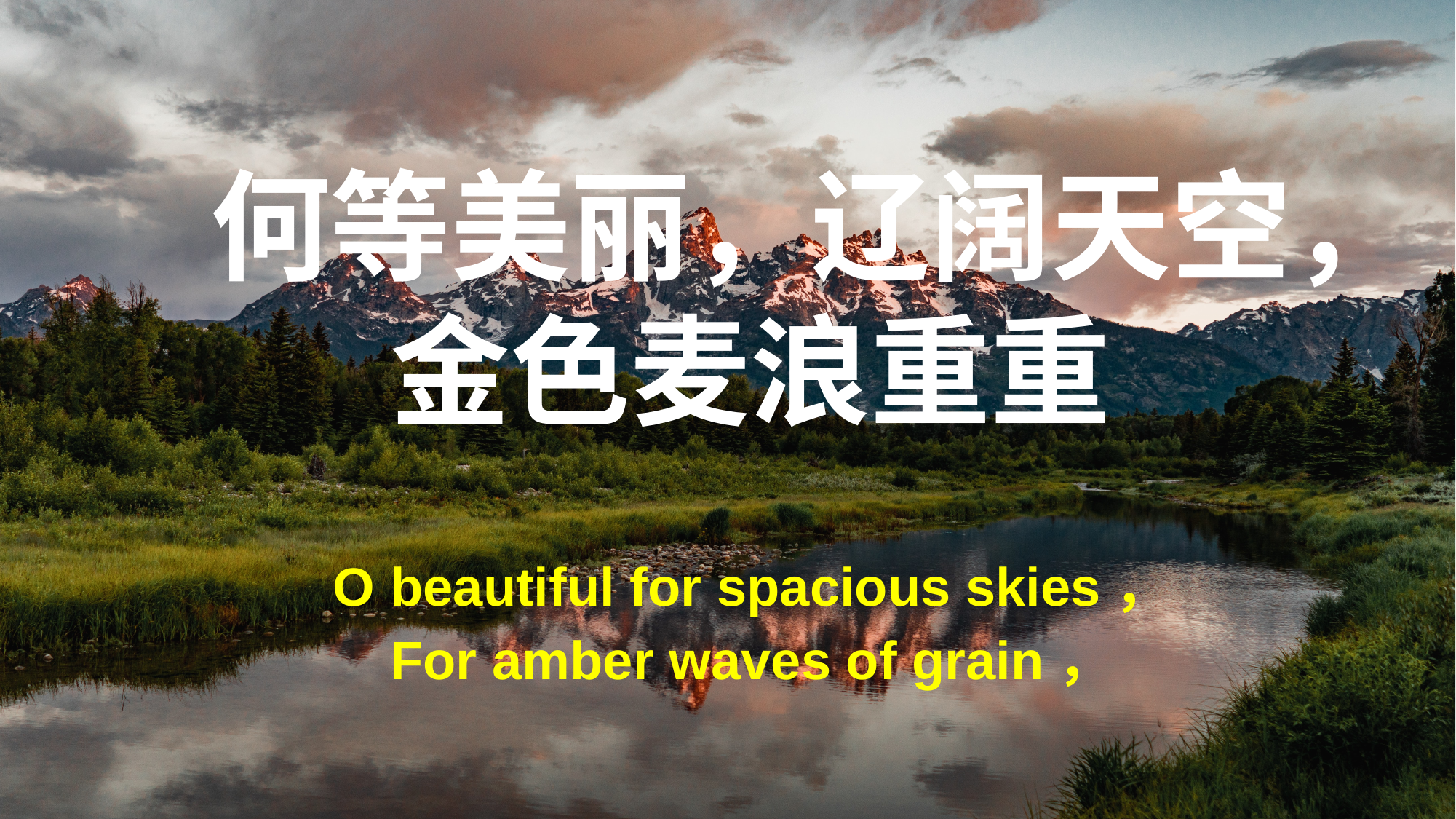

何等美丽，辽阔天空，
金色麦浪重重

O beautiful for spacious skies，
For amber waves of grain，